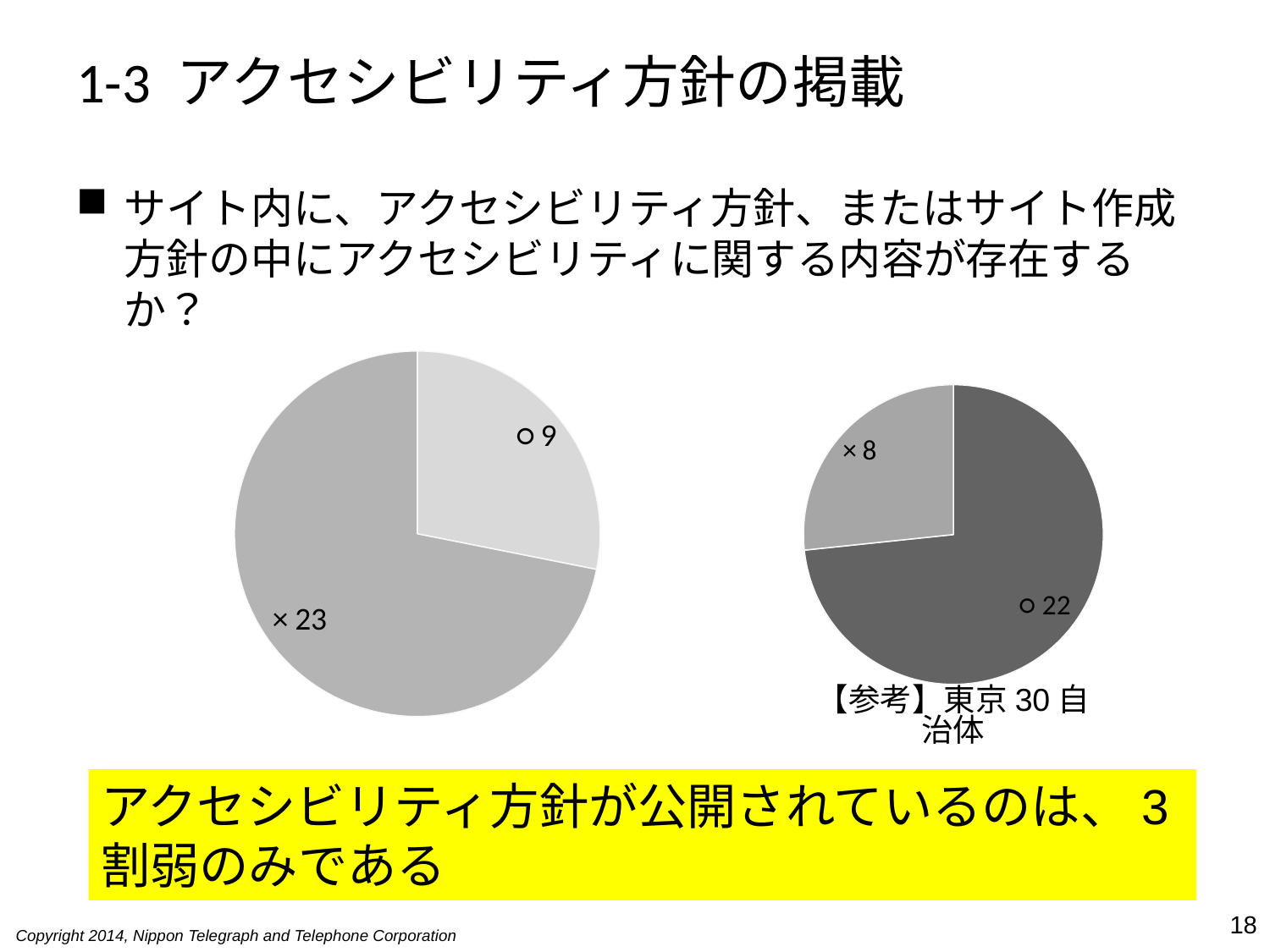

# 1-3 アクセシビリティ方針の掲載
サイト内に、アクセシビリティ方針、またはサイト作成方針の中にアクセシビリティに関する内容が存在するか？

### Chart

| Category |  |
|---|---|
| ○ | 9.0 |
| × | 23.0 |

### Chart

| Category |  |
|---|---|
| ○ | 22.0 |
| × | 8.0 |
【参考】東京30自治体
アクセシビリティ方針が公開されているのは、3割弱のみである
18